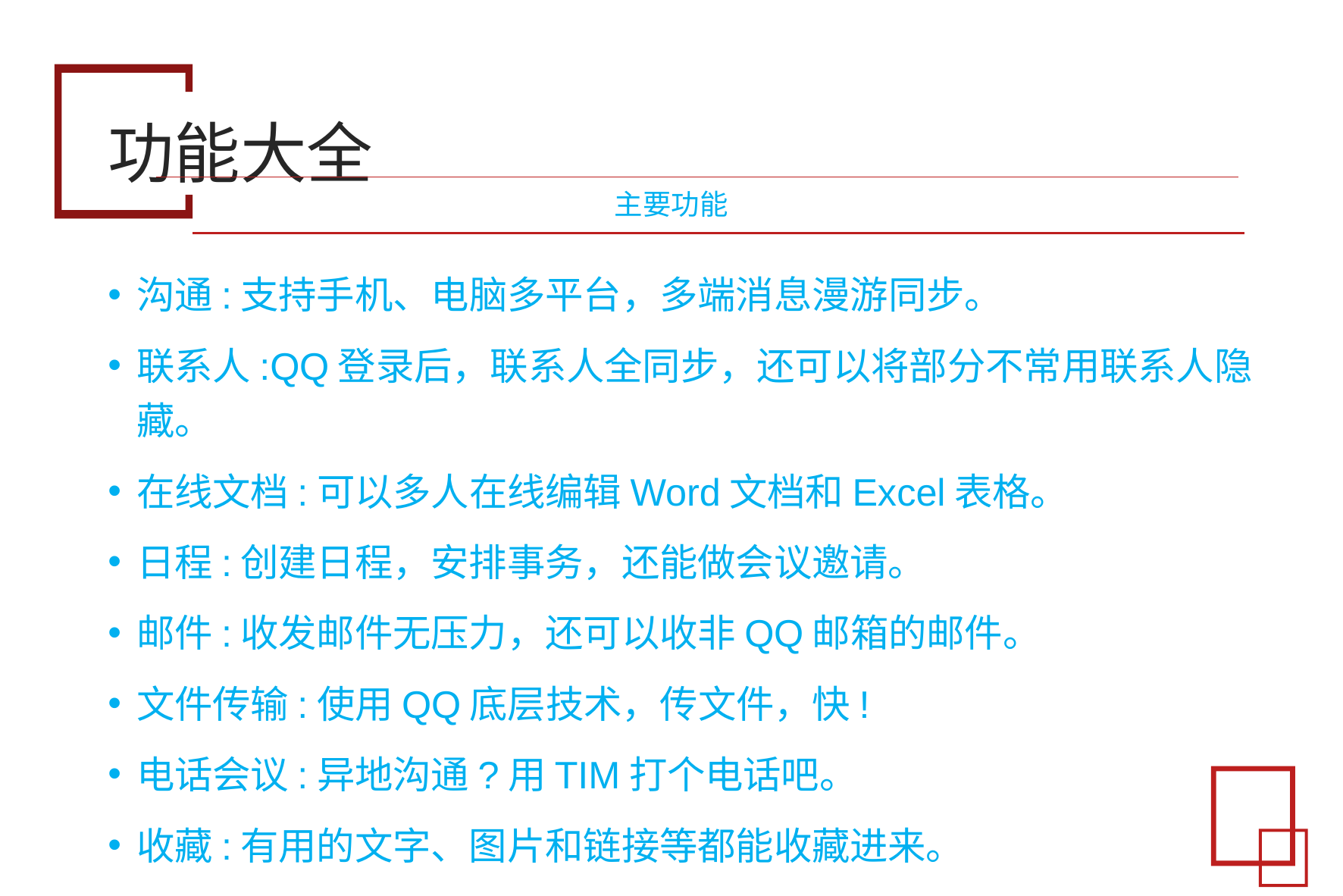

# 功能大全
主要功能
沟通:支持手机、电脑多平台，多端消息漫游同步。
联系人:QQ登录后，联系人全同步，还可以将部分不常用联系人隐藏。
在线文档:可以多人在线编辑Word文档和Excel表格。
日程:创建日程，安排事务，还能做会议邀请。
邮件:收发邮件无压力，还可以收非QQ邮箱的邮件。
文件传输:使用QQ底层技术，传文件，快!
电话会议:异地沟通?用TIM打个电话吧。
收藏:有用的文字、图片和链接等都能收藏进来。